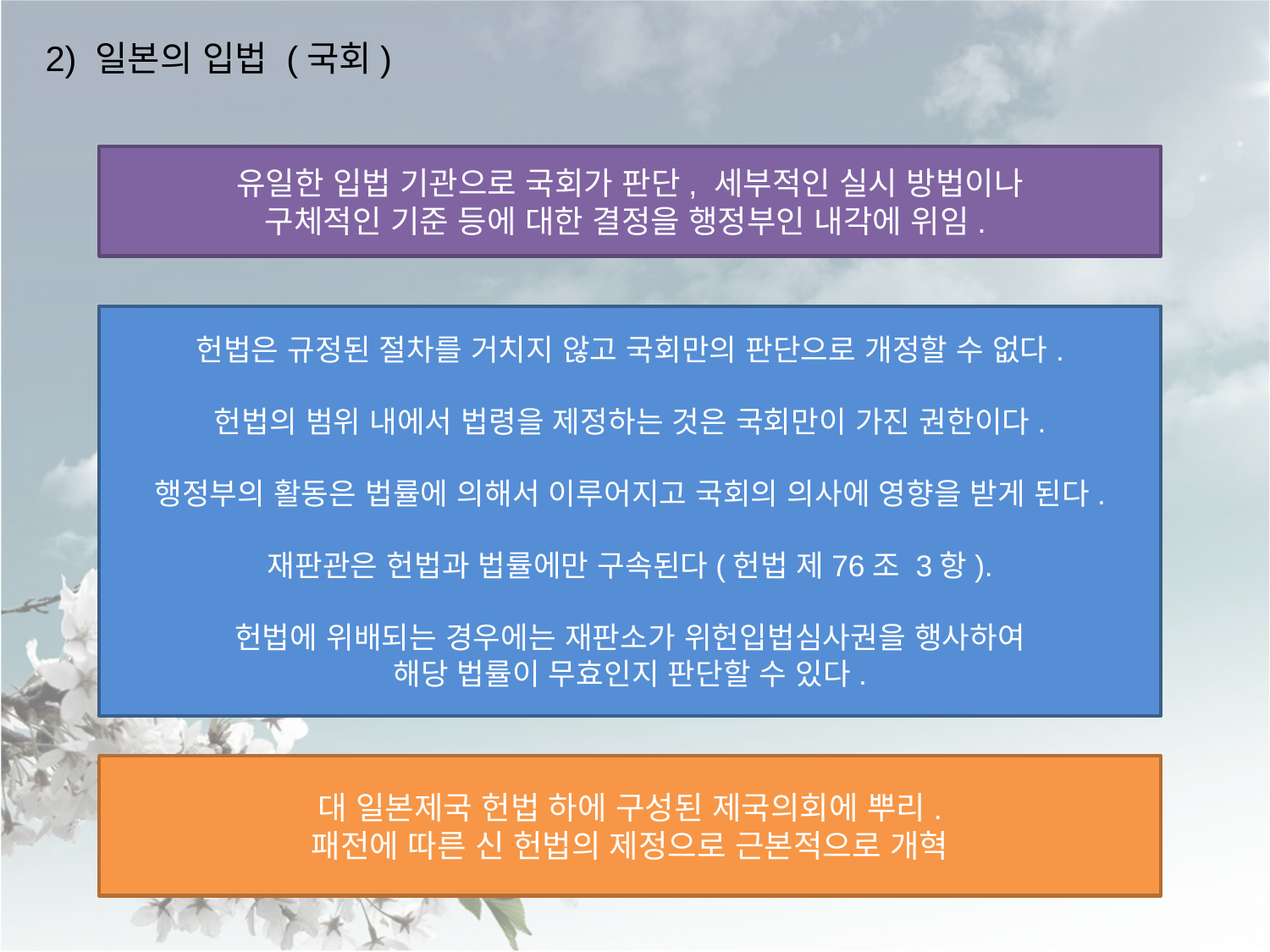

2) 일본의 입법 (국회)
유일한 입법 기관으로 국회가 판단, 세부적인 실시 방법이나
구체적인 기준 등에 대한 결정을 행정부인 내각에 위임.
헌법은 규정된 절차를 거치지 않고 국회만의 판단으로 개정할 수 없다.

헌법의 범위 내에서 법령을 제정하는 것은 국회만이 가진 권한이다.

행정부의 활동은 법률에 의해서 이루어지고 국회의 의사에 영향을 받게 된다.

재판관은 헌법과 법률에만 구속된다(헌법 제76조 3항).

헌법에 위배되는 경우에는 재판소가 위헌입법심사권을 행사하여
해당 법률이 무효인지 판단할 수 있다.
대 일본제국 헌법 하에 구성된 제국의회에 뿌리.
패전에 따른 신 헌법의 제정으로 근본적으로 개혁